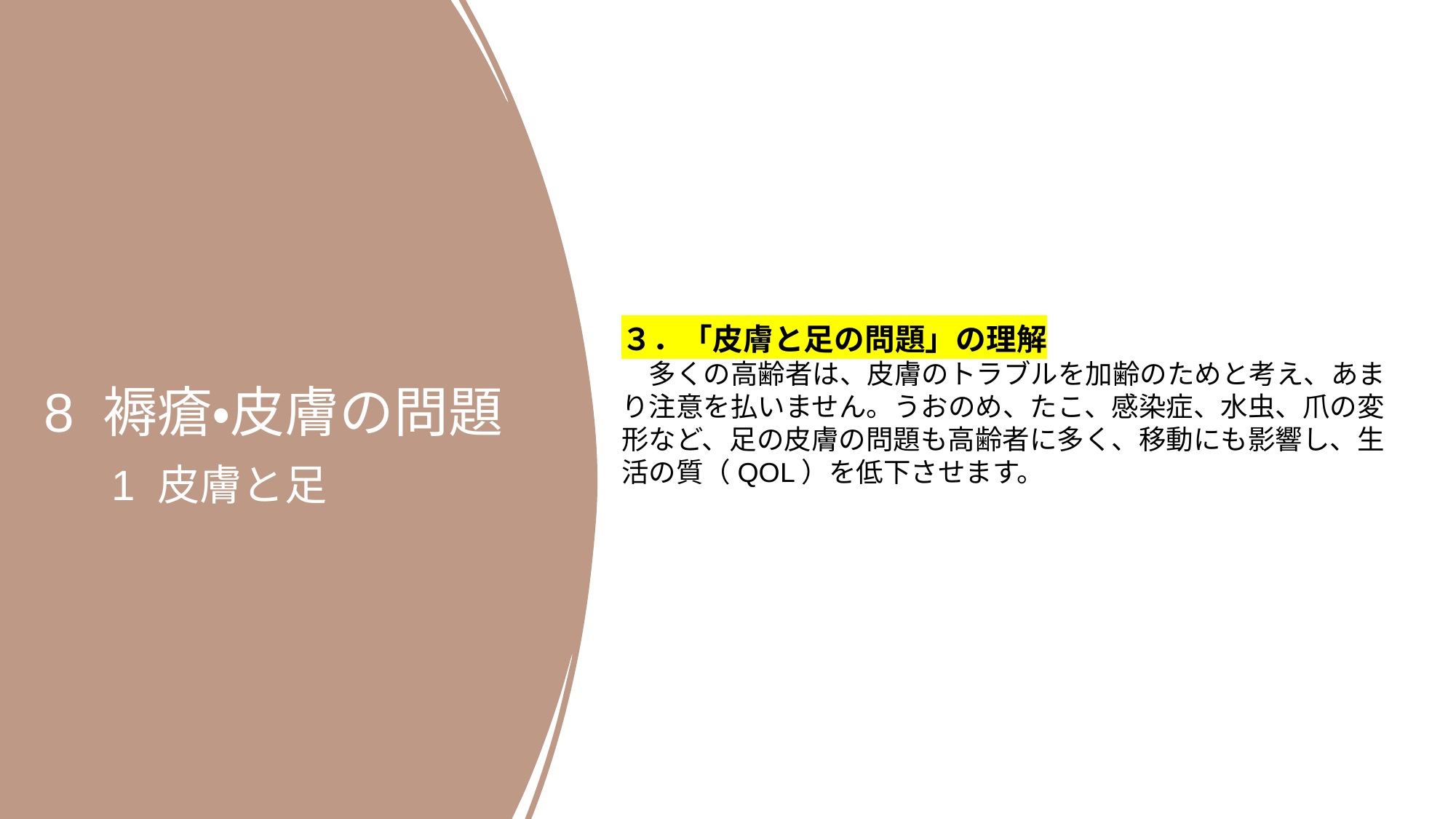

３．「皮膚と足の問題」の理解
　多くの高齢者は、皮膚のトラブルを加齢のためと考え、あまり注意を払いません。うおのめ、たこ、感染症、水虫、爪の変形など、足の皮膚の問題も高齢者に多く、移動にも影響し、生活の質（QOL）を低下させます。
8 褥瘡・皮膚の問題
　1 皮膚と足